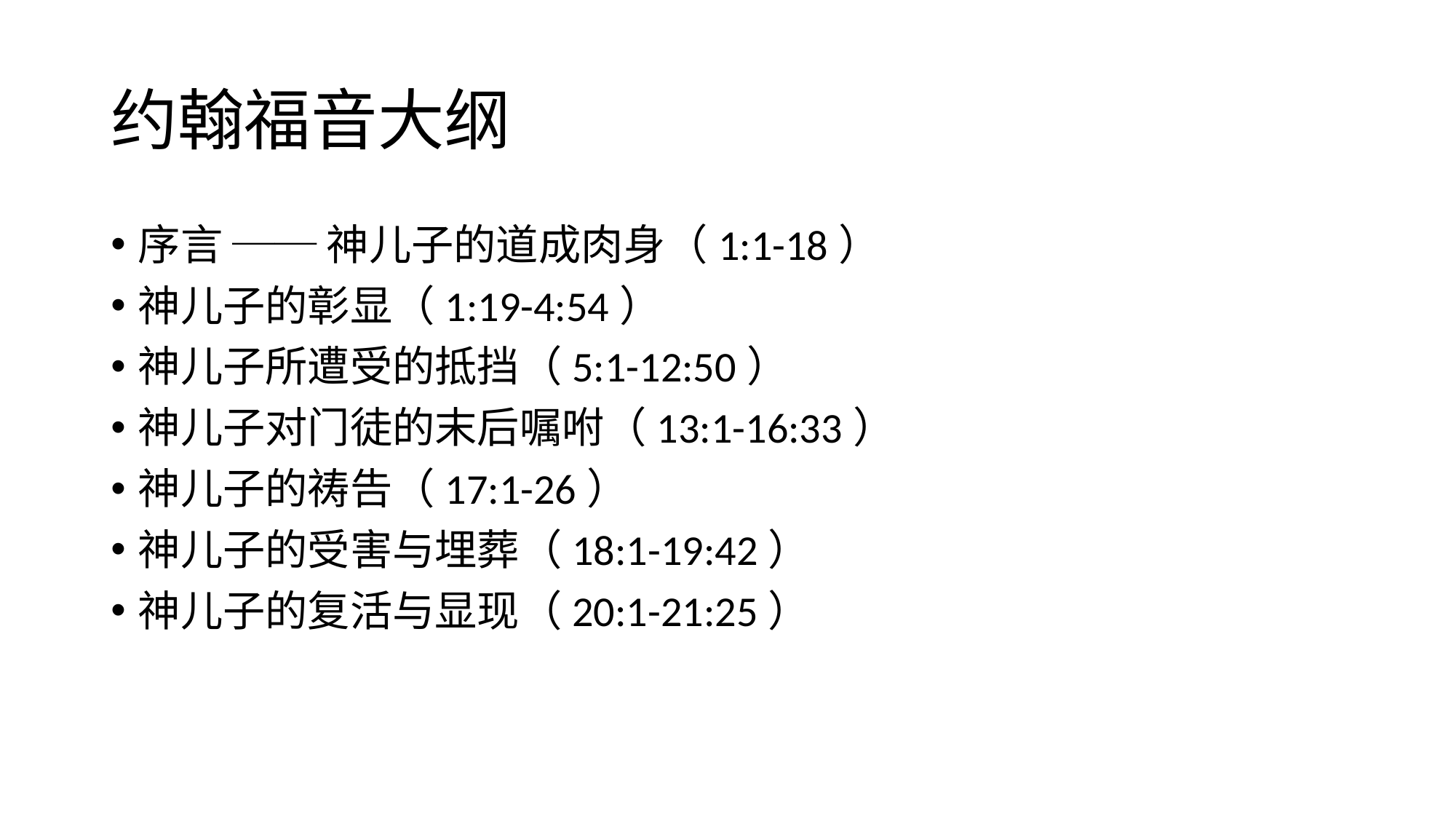

# 约翰福音大纲
序言 ── 神儿子的道成肉身（1:1-18）
神儿子的彰显（1:19-4:54）
神儿子所遭受的抵挡（5:1-12:50）
神儿子对门徒的末后嘱咐（13:1-16:33）
神儿子的祷告（17:1-26）
神儿子的受害与埋葬（18:1-19:42）
神儿子的复活与显现（20:1-21:25）